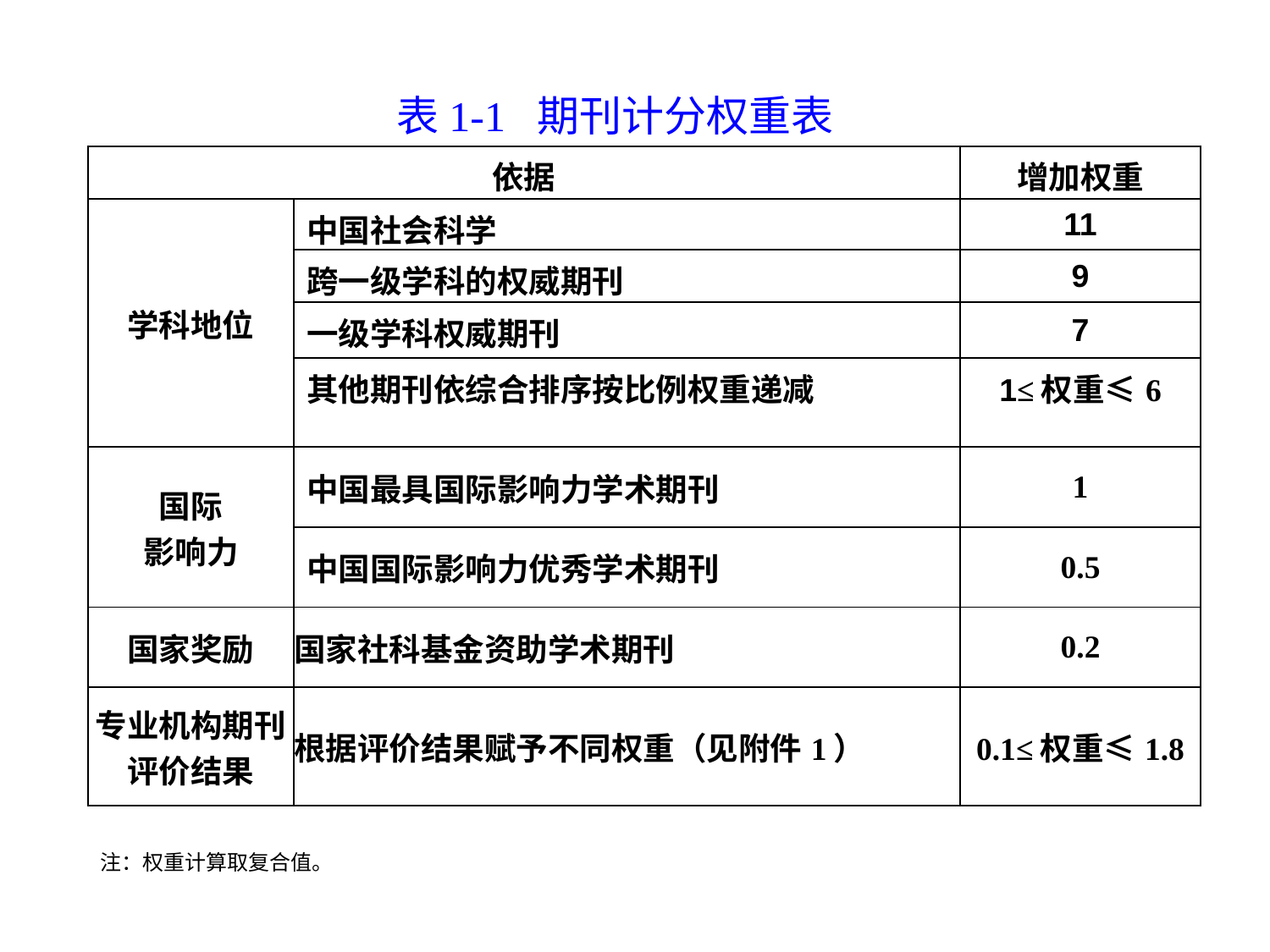

表1-1  期刊计分权重表
| 依据 |  | 增加权重 |
| --- | --- | --- |
| 学科地位 | 中国社会科学 | 11 |
|  | 跨一级学科的权威期刊 | 9 |
|  | 一级学科权威期刊 | 7 |
|  | 其他期刊依综合排序按比例权重递减 | 1≤权重≤6 |
| 国际 影响力 | 中国最具国际影响力学术期刊 | 1 |
|  | 中国国际影响力优秀学术期刊 | 0.5 |
| 国家奖励 | 国家社科基金资助学术期刊 | 0.2 |
| 专业机构期刊 评价结果 | 根据评价结果赋予不同权重（见附件1） | 0.1≤权重≤1.8 |
注：权重计算取复合值。